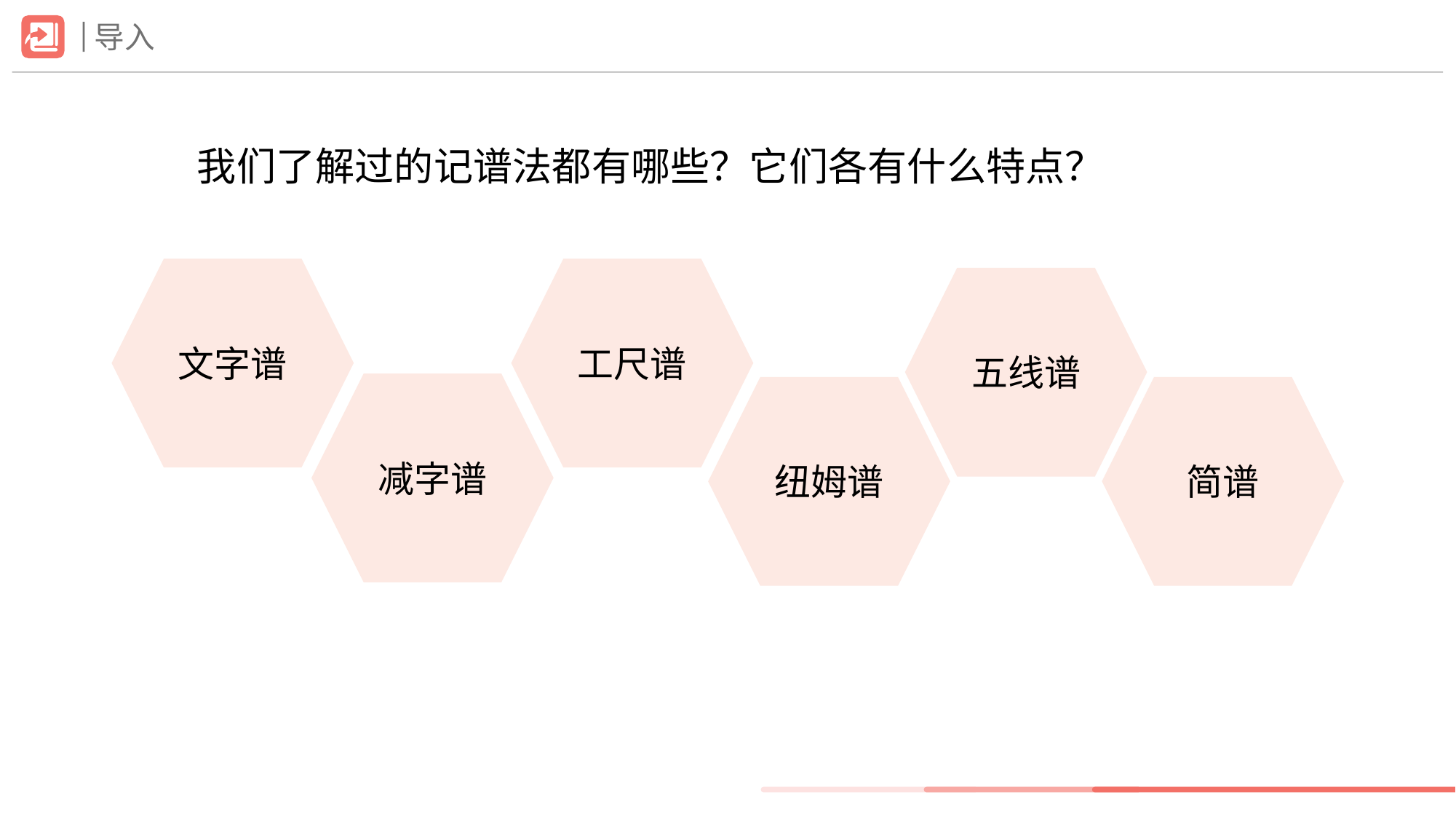

导入

　　我们了解过的记谱法都有哪些？它们各有什么特点？

文字谱

工尺谱

五线谱

减字谱

纽姆谱

简谱